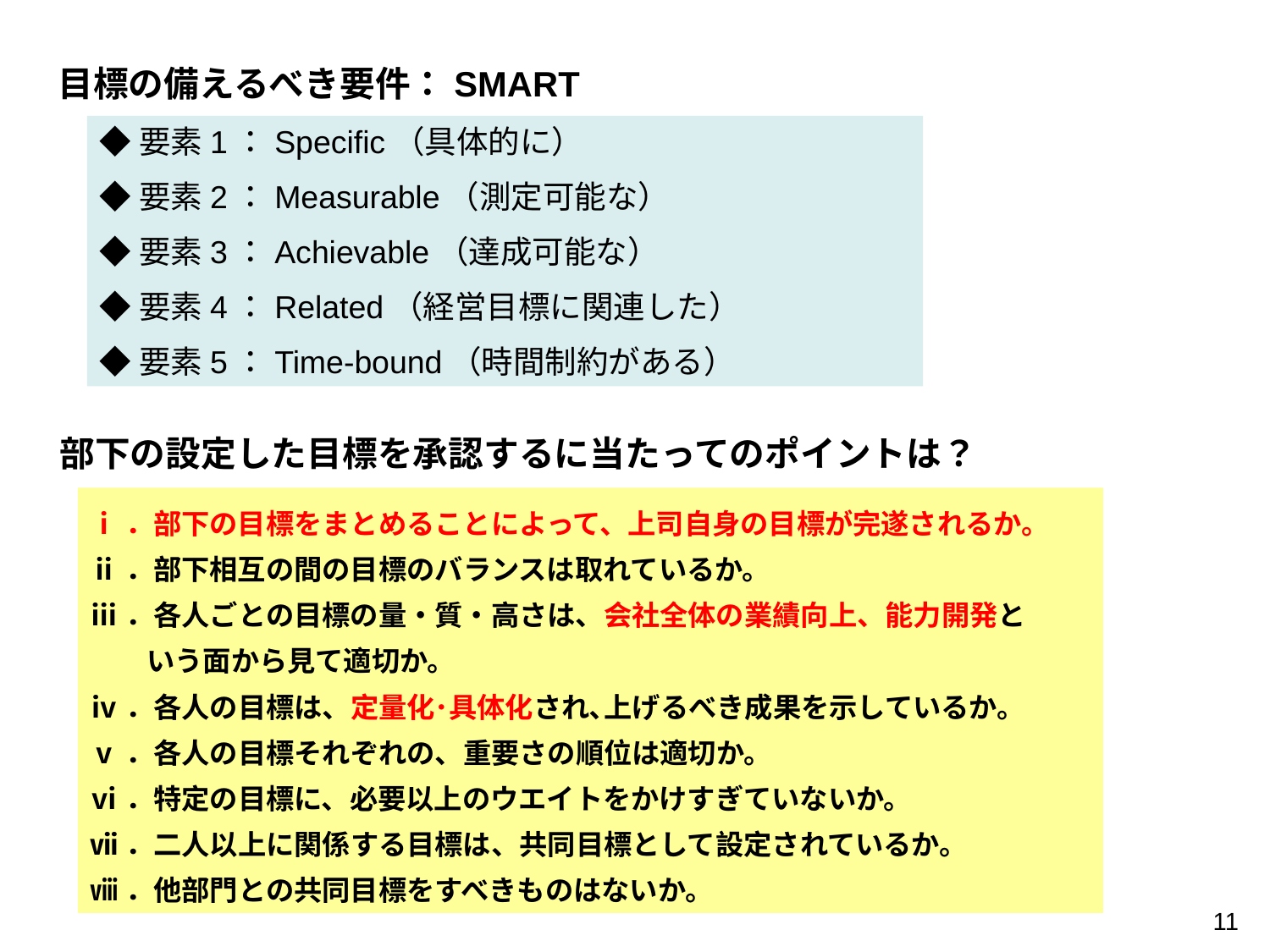

目標の備えるべき要件：SMART
◆要素1：Specific（具体的に）

◆要素2：Measurable（測定可能な）

◆要素3：Achievable（達成可能な）

◆要素4：Related（経営目標に関連した）

◆要素5：Time-bound（時間制約がある）
部下の設定した目標を承認するに当たってのポイントは？
ⅰ．部下の目標をまとめることによって、上司自身の目標が完遂されるか。
ⅱ．部下相互の間の目標のバランスは取れているか。
ⅲ．各人ごとの目標の量・質・高さは、会社全体の業績向上、能力開発と
　　いう面から見て適切か。
ⅳ．各人の目標は、定量化･具体化され､上げるべき成果を示しているか。
ⅴ．各人の目標それぞれの、重要さの順位は適切か。
ⅵ．特定の目標に、必要以上のウエイトをかけすぎていないか。
ⅶ．二人以上に関係する目標は、共同目標として設定されているか。
ⅷ．他部門との共同目標をすべきものはないか。
11